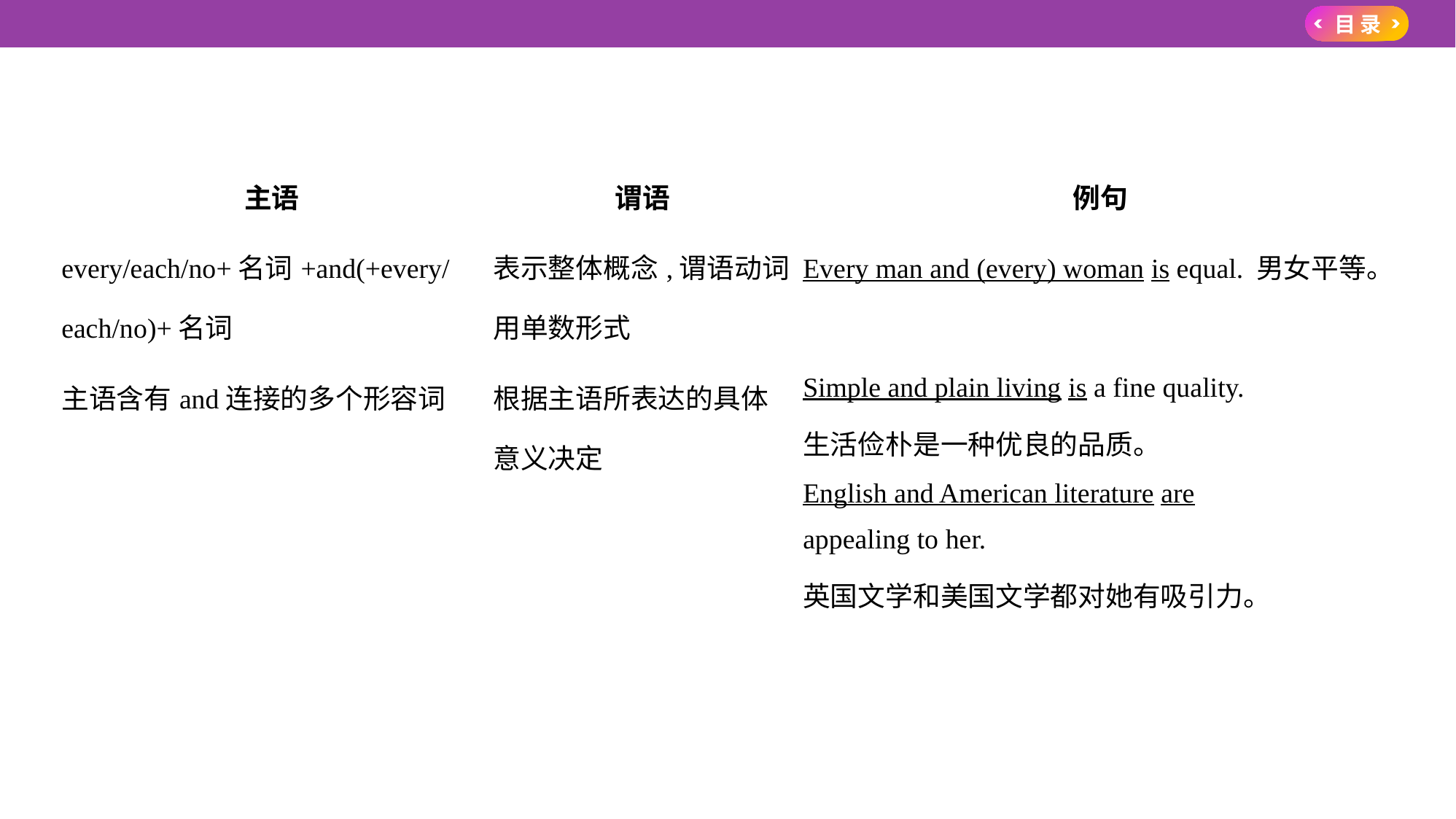

| 主语 | 谓语 | 例句 |
| --- | --- | --- |
| every/each/no+名词+and(+every/each/no)+名词 | 表示整体概念,谓语动词用单数形式 | Every man and (every) woman is equal. 男女平等。 |
| 主语含有and连接的多个形容词 | 根据主语所表达的具体意义决定 | Simple and plain living is a fine quality. 生活俭朴是一种优良的品质。 English and American literature are appealing to her. 英国文学和美国文学都对她有吸引力。 |